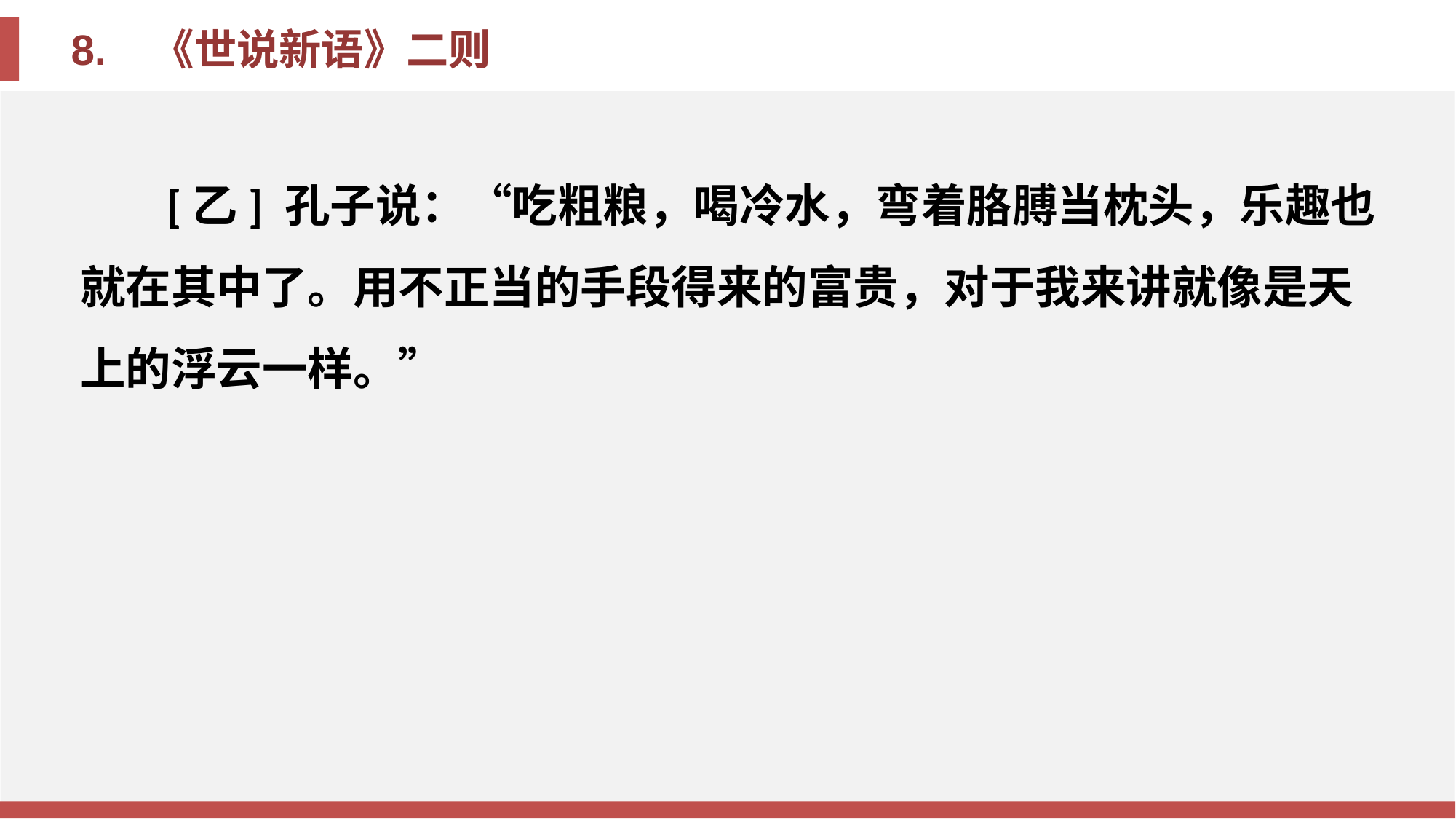

[乙] 孔子说：“吃粗粮，喝冷水，弯着胳膊当枕头，乐趣也就在其中了。用不正当的手段得来的富贵，对于我来讲就像是天上的浮云一样。”